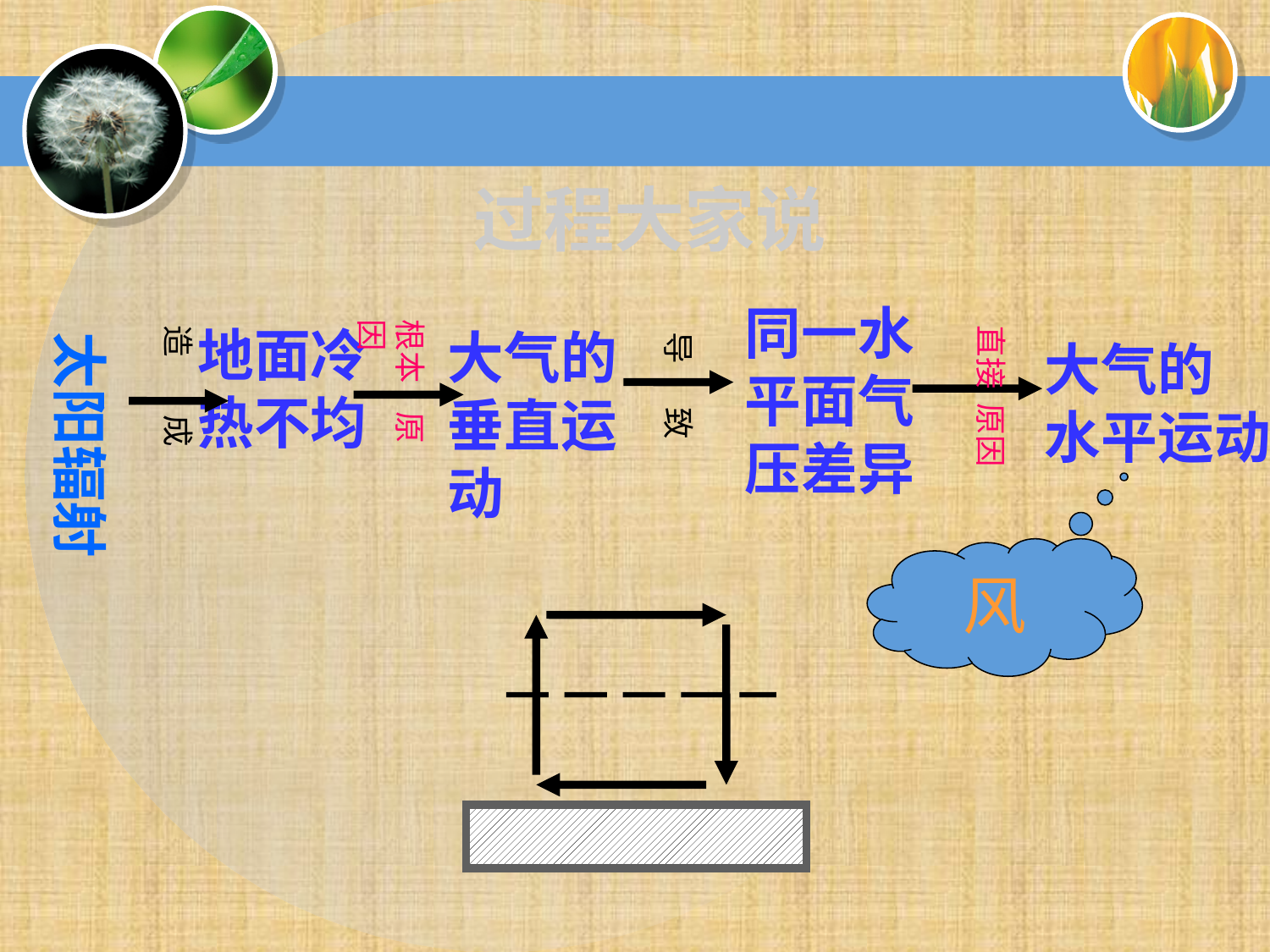

过程大家说
同一水
平面气
压差异
根本    原因
造        成
地面冷
热不均
直接  原因
大气的
垂直运动
太阳辐射
导      致
大气的
水平运动

风